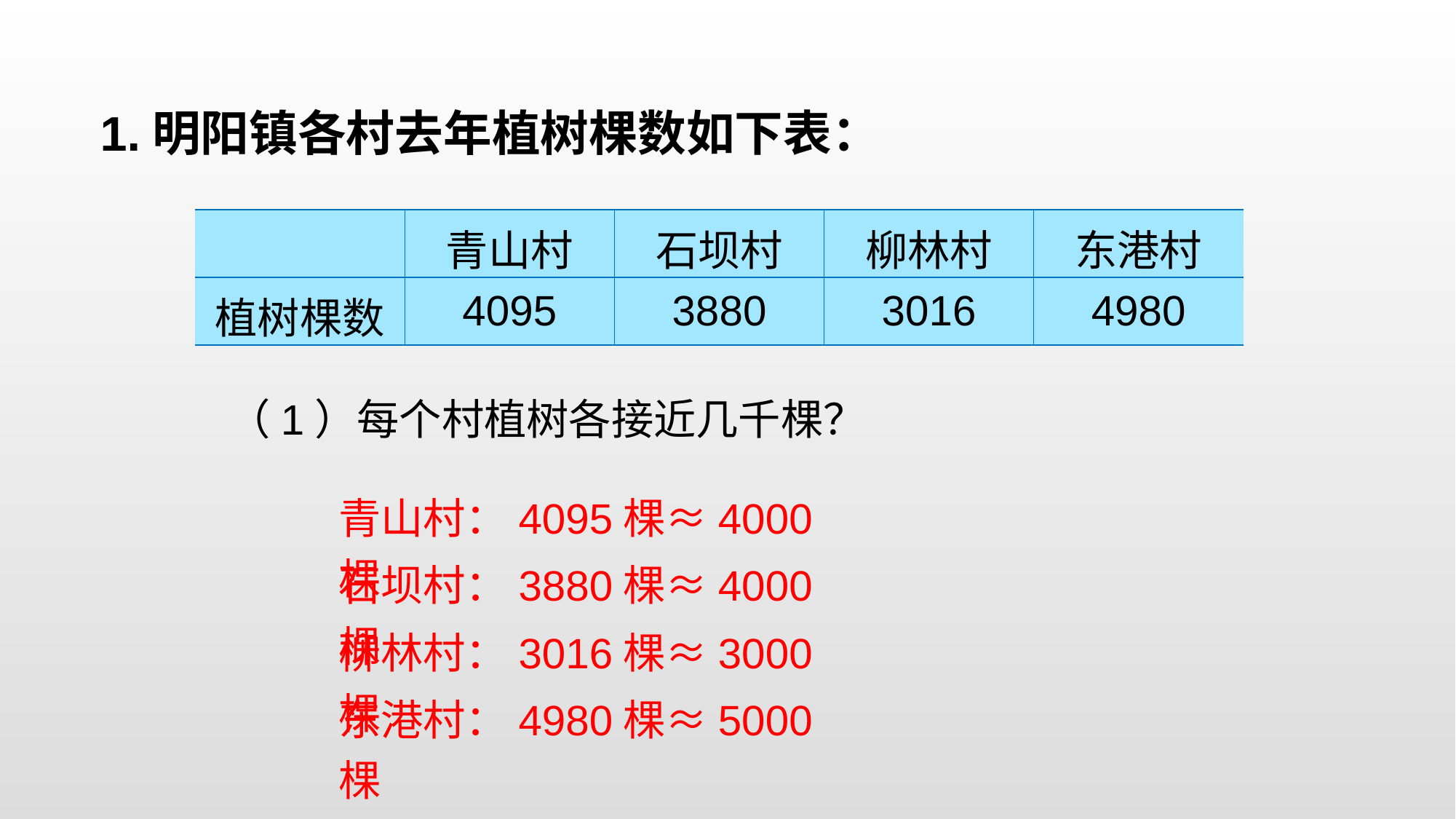

1.明阳镇各村去年植树棵数如下表：
|  | 青山村 | 石坝村 | 柳林村 | 东港村 |
| --- | --- | --- | --- | --- |
| 植树棵数 | 4095 | 3880 | 3016 | 4980 |
（1）每个村植树各接近几千棵？
青山村：4095棵≈4000棵
石坝村：3880棵≈4000棵
柳林村：3016棵≈3000棵
东港村：4980棵≈5000棵